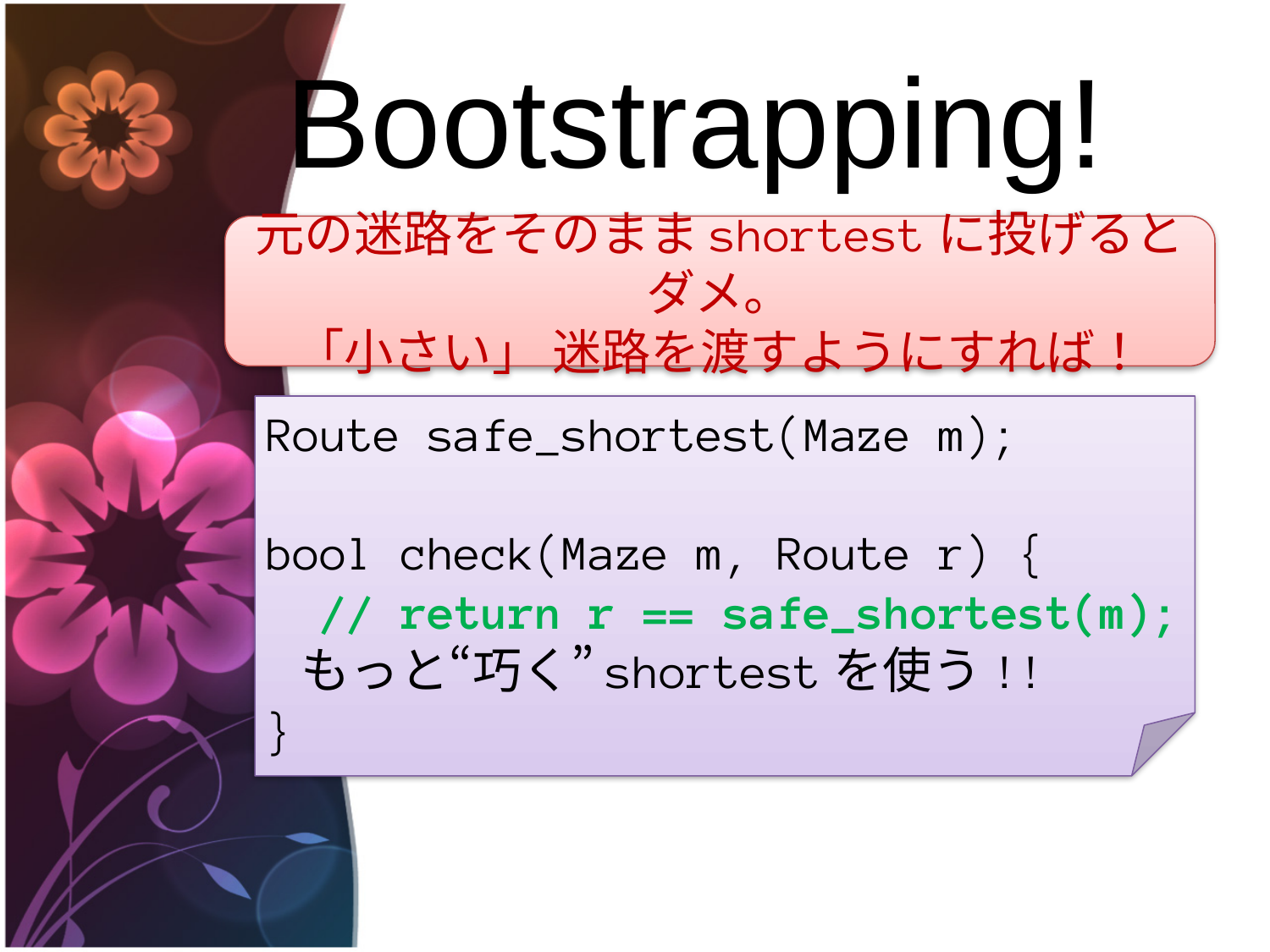

# Bootstrapping!
元の迷路をそのままshortestに投げるとダメ。
「小さい」 迷路を渡すようにすれば！
Route safe_shortest(Maze m);

bool check(Maze m, Route r) {
  // return r == safe_shortest(m);
  もっと“巧く”shortestを使う!!
}